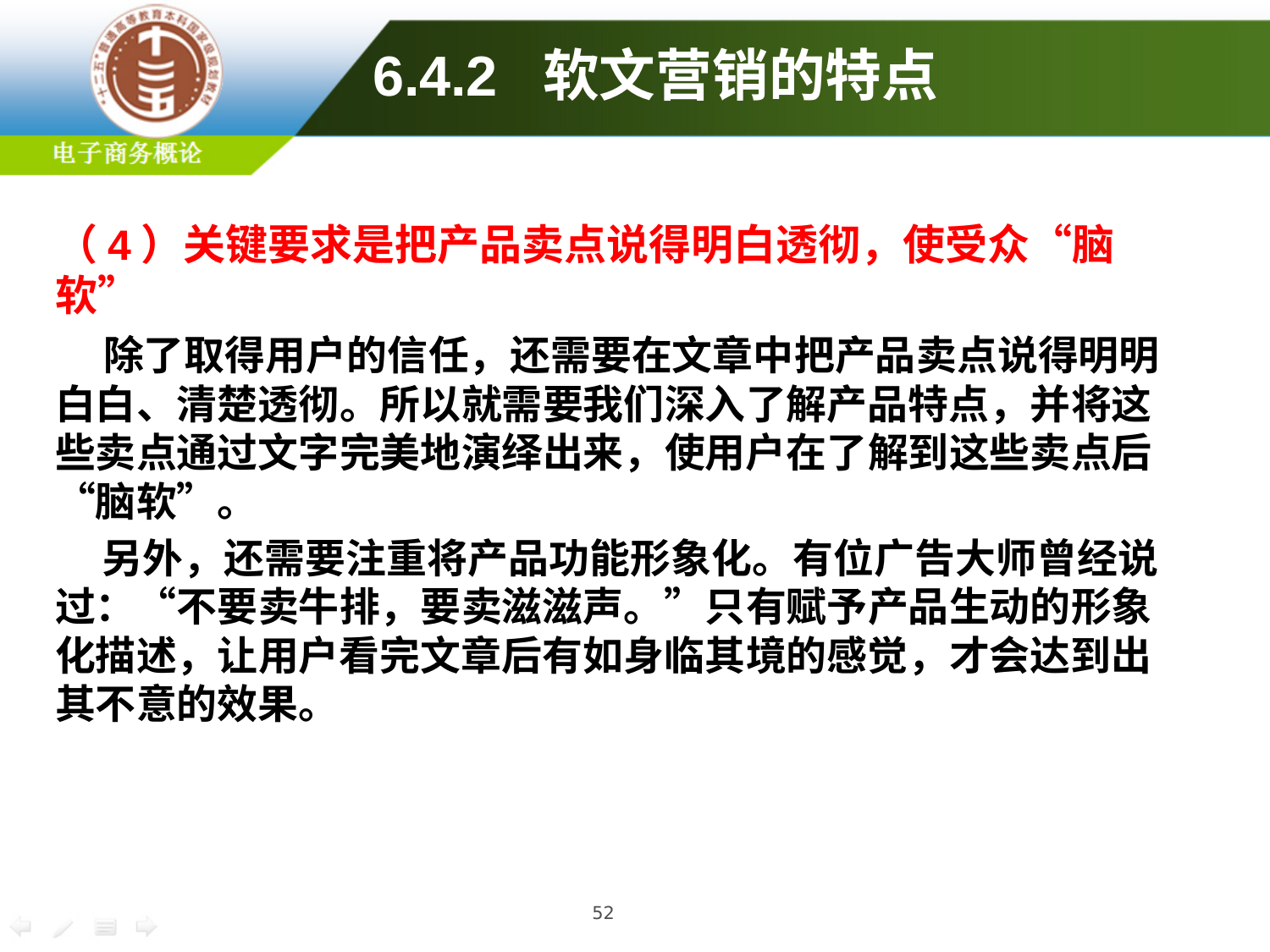

# 6.4.2  软文营销的特点
（4）关键要求是把产品卖点说得明白透彻，使受众“脑软”
    除了取得用户的信任，还需要在文章中把产品卖点说得明明白白、清楚透彻。所以就需要我们深入了解产品特点，并将这些卖点通过文字完美地演绎出来，使用户在了解到这些卖点后 “脑软”。
    另外，还需要注重将产品功能形象化。有位广告大师曾经说过：“不要卖牛排，要卖滋滋声。”只有赋予产品生动的形象化描述，让用户看完文章后有如身临其境的感觉，才会达到出其不意的效果。
52